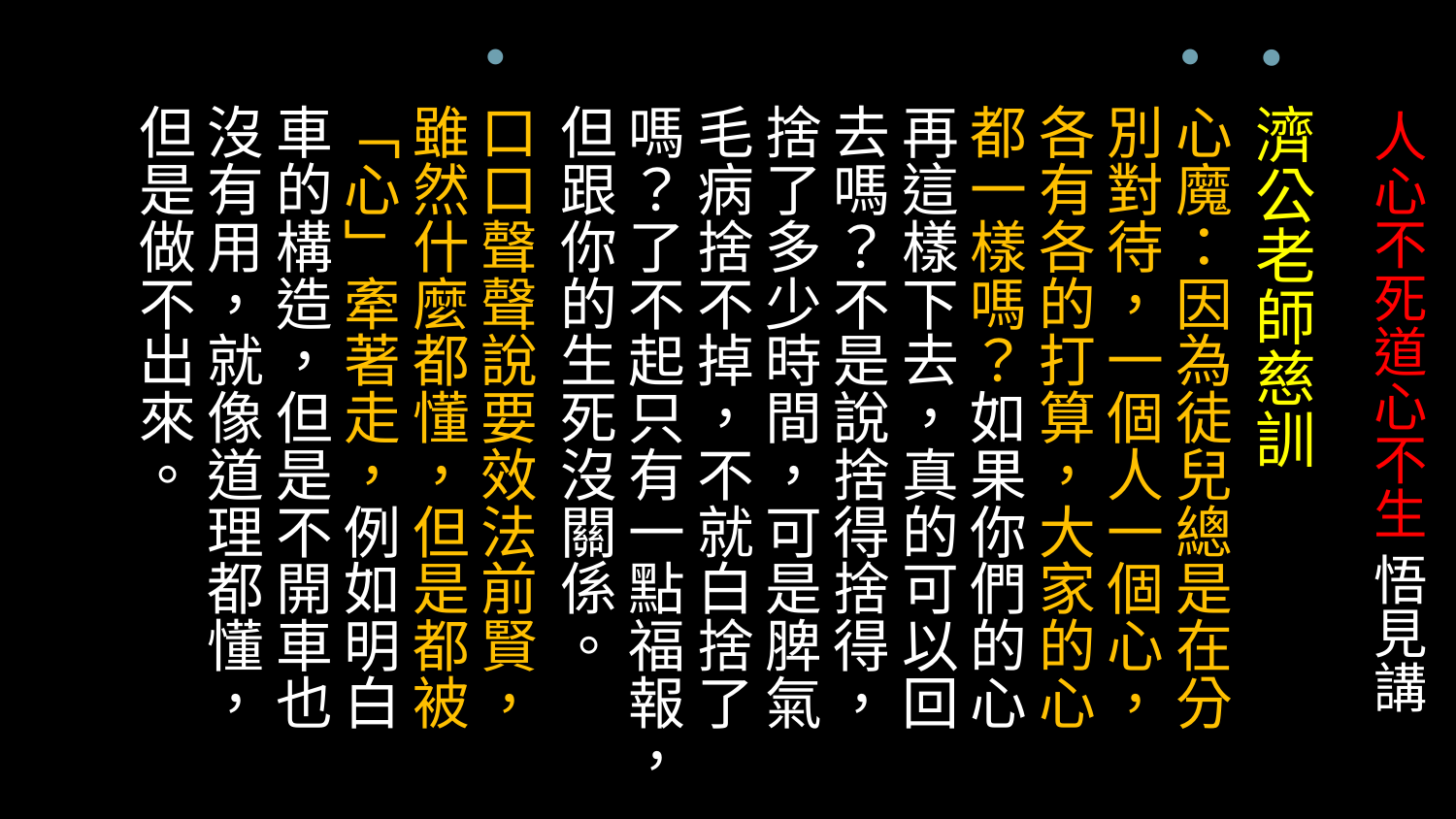

濟公老師慈訓
心魔：因為徒兒總是在分別對待，一個人一個心，各有各的打算，大家的心都一樣嗎？如果你們的心再這樣下去，真的可以回去嗎？不是說捨得捨得，捨了多少時間，可是脾氣毛病捨不掉，不就白捨了嗎？了不起只有一點福報，但跟你的生死沒關係。
口口聲聲說要效法前賢，雖然什麼都懂，但是都被「心」牽著走，例如明白車的構造，但是不開車也沒有用，就像道理都懂，但是做不出來。

# 人心不死道心不生 悟見講